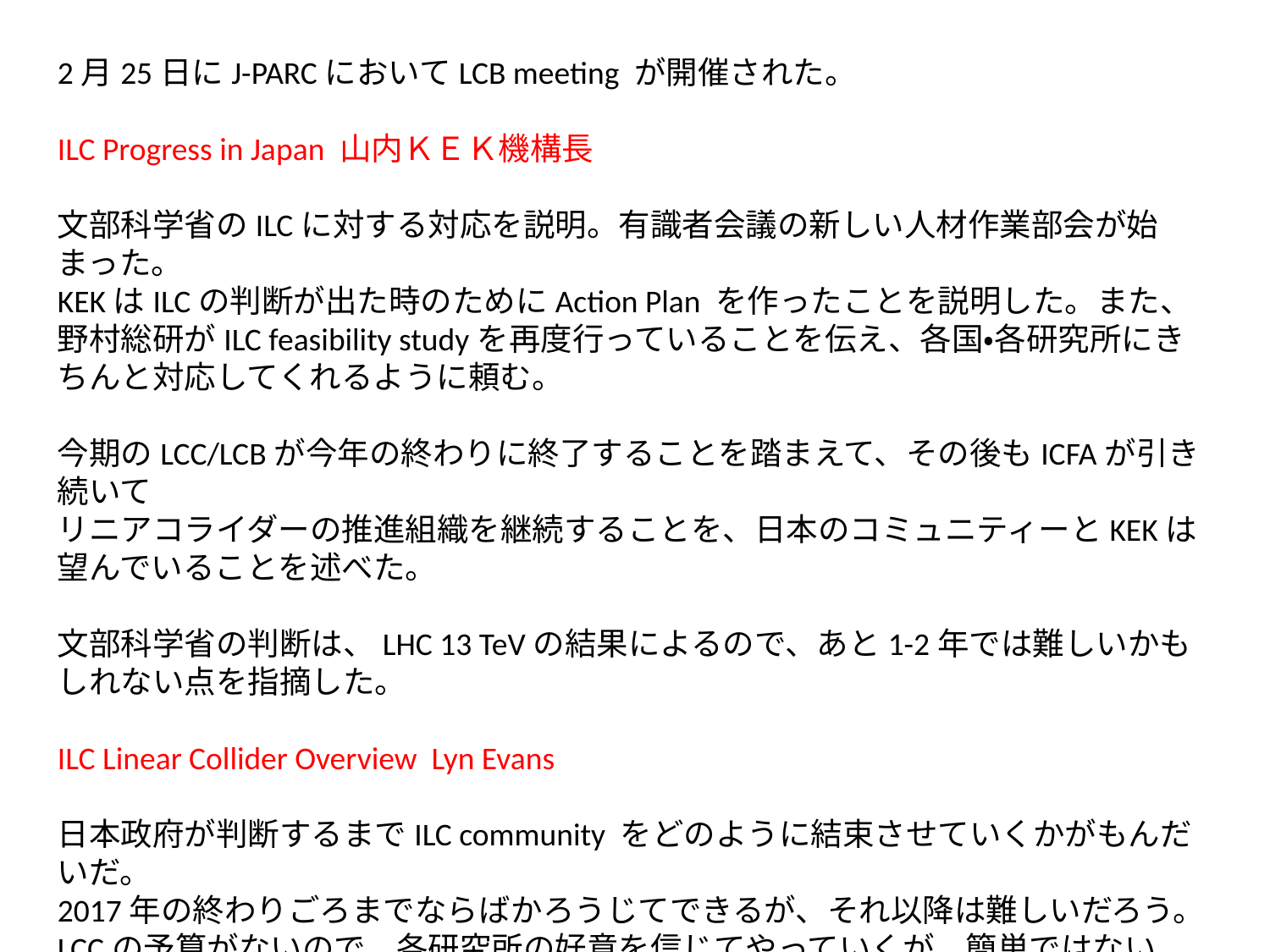

2月25日にJ-PARCにおいてLCB meeting が開催された。

ILC Progress in Japan 山内ＫＥＫ機構長

文部科学省のILCに対する対応を説明。有識者会議の新しい人材作業部会が始まった。
KEKはILCの判断が出た時のためにAction Plan を作ったことを説明した。また、野村総研がILC feasibility studyを再度行っていることを伝え、各国・各研究所にきちんと対応してくれるように頼む。

今期のLCC/LCBが今年の終わりに終了することを踏まえて、その後もICFAが引き続いて
リニアコライダーの推進組織を継続することを、日本のコミュニティーとKEKは望んでいることを述べた。

文部科学省の判断は、LHC 13 TeVの結果によるので、あと1-2年では難しいかもしれない点を指摘した。

ILC Linear Collider Overview  Lyn Evans

日本政府が判断するまでILC community をどのように結束させていくかがもんだいだ。
2017年の終わりごろまでならばかろうじてできるが、それ以降は難しいだろう。
LCCの予算がないので、各研究所の好意を信じてやっていくが、簡単ではない。